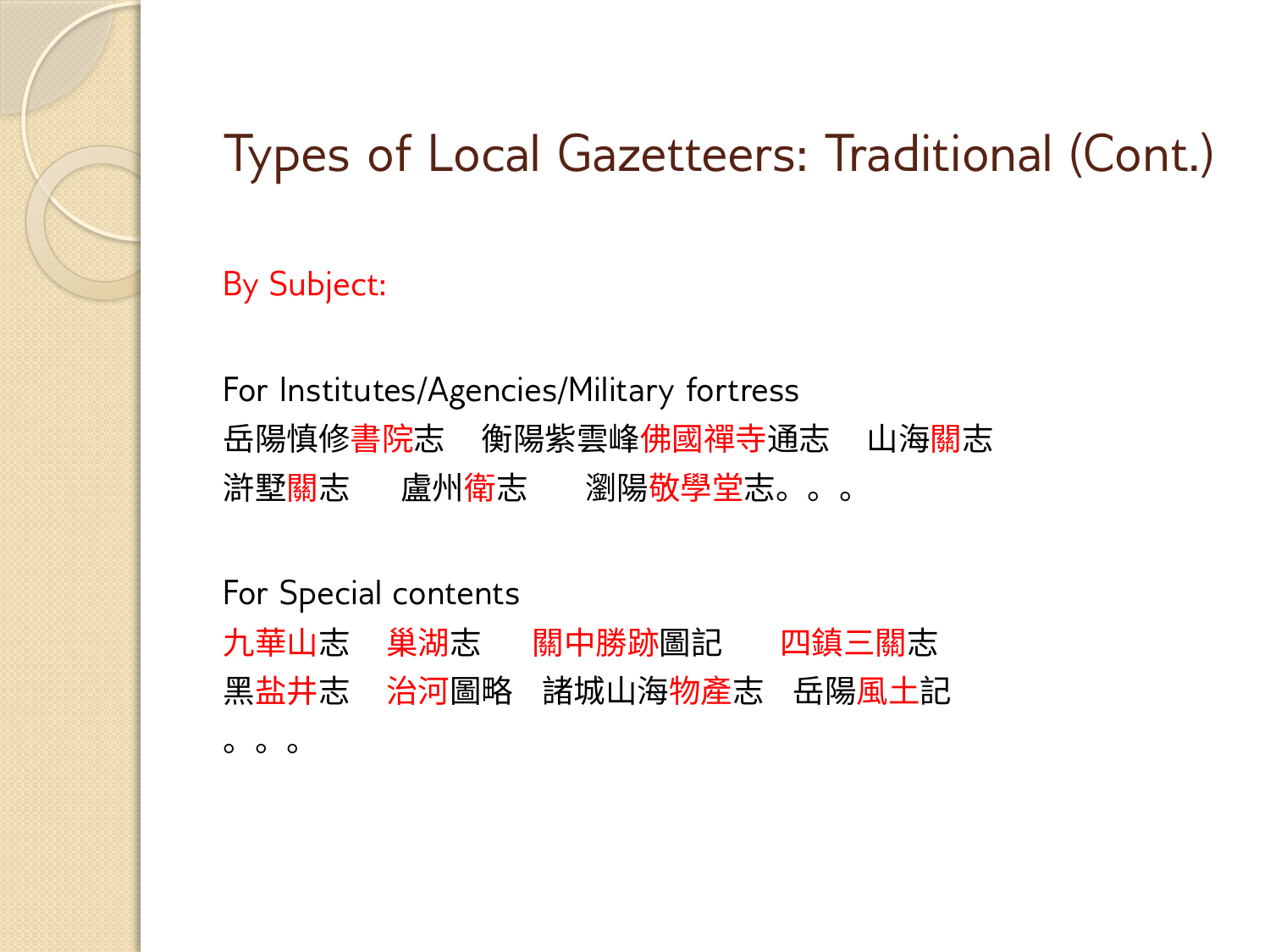

# Types of Local Gazetteers: Traditional (Cont.)

By Subject:

For Institutes/Agencies/Military fortress
岳陽慎修書院志     衡陽紫雲峰佛國禪寺通志     山海關志
滸墅關志       盧州衛志        瀏陽敬學堂志。。。

For Special contents
九華山志     巢湖志       關中勝跡圖記        四鎮三關志
黑盐井志     治河圖略    諸城山海物產志    岳陽風土記
。。。